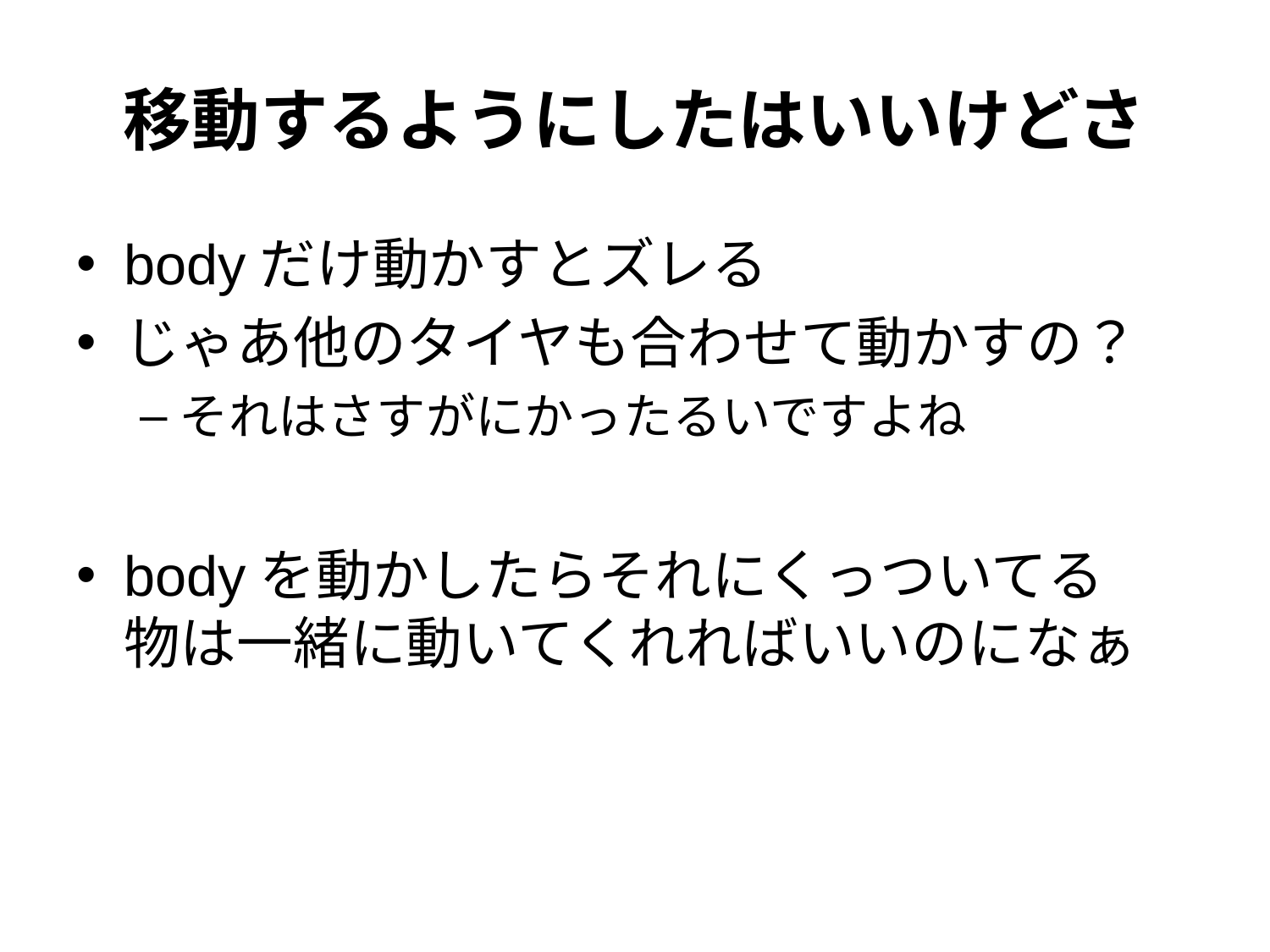

# 移動するようにしたはいいけどさ
bodyだけ動かすとズレる
じゃあ他のタイヤも合わせて動かすの？
それはさすがにかったるいですよね

bodyを動かしたらそれにくっついてる
物は一緒に動いてくれればいいのになぁ